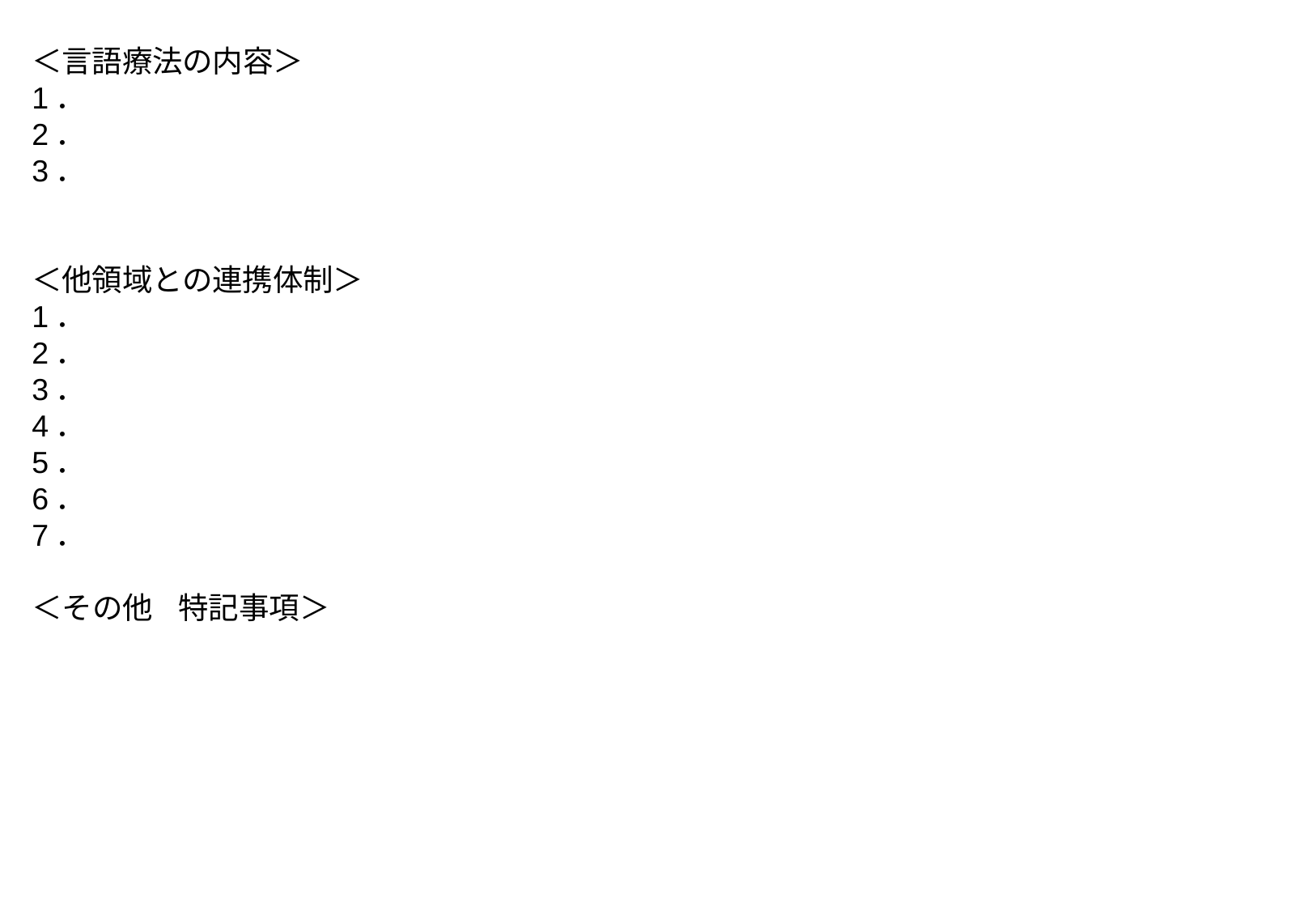

＜言語療法の内容＞
1．
2．
3．

＜他領域との連携体制＞
1．
2．
3．
4．
5．
6．
7．

＜その他	特記事項＞

10